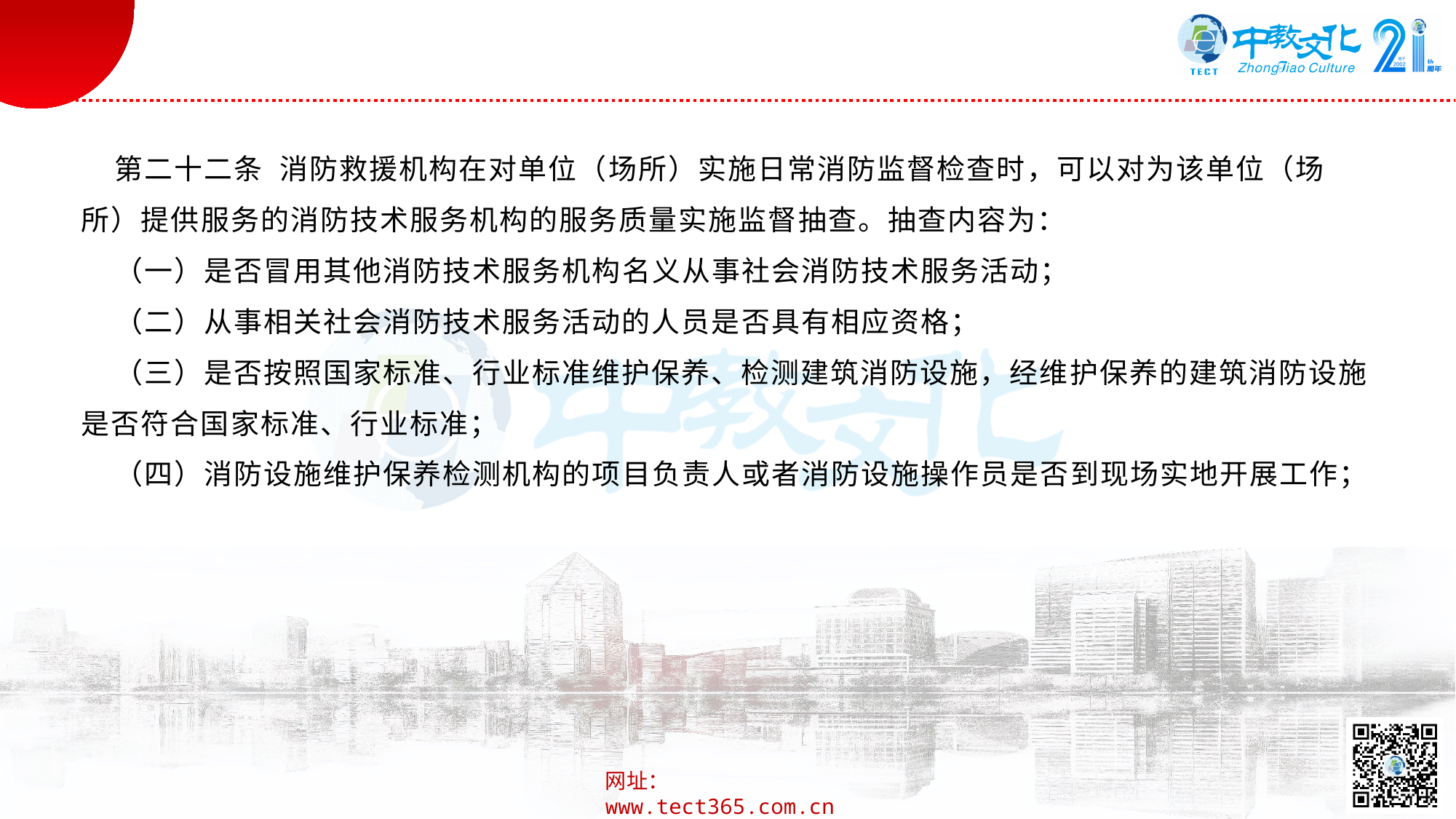

第二十二条  消防救援机构在对单位（场所）实施日常消防监督检查时，可以对为该单位（场所）提供服务的消防技术服务机构的服务质量实施监督抽查。抽查内容为：
（一）是否冒用其他消防技术服务机构名义从事社会消防技术服务活动；
（二）从事相关社会消防技术服务活动的人员是否具有相应资格；
（三）是否按照国家标准、行业标准维护保养、检测建筑消防设施，经维护保养的建筑消防设施是否符合国家标准、行业标准；
（四）消防设施维护保养检测机构的项目负责人或者消防设施操作员是否到现场实地开展工作；